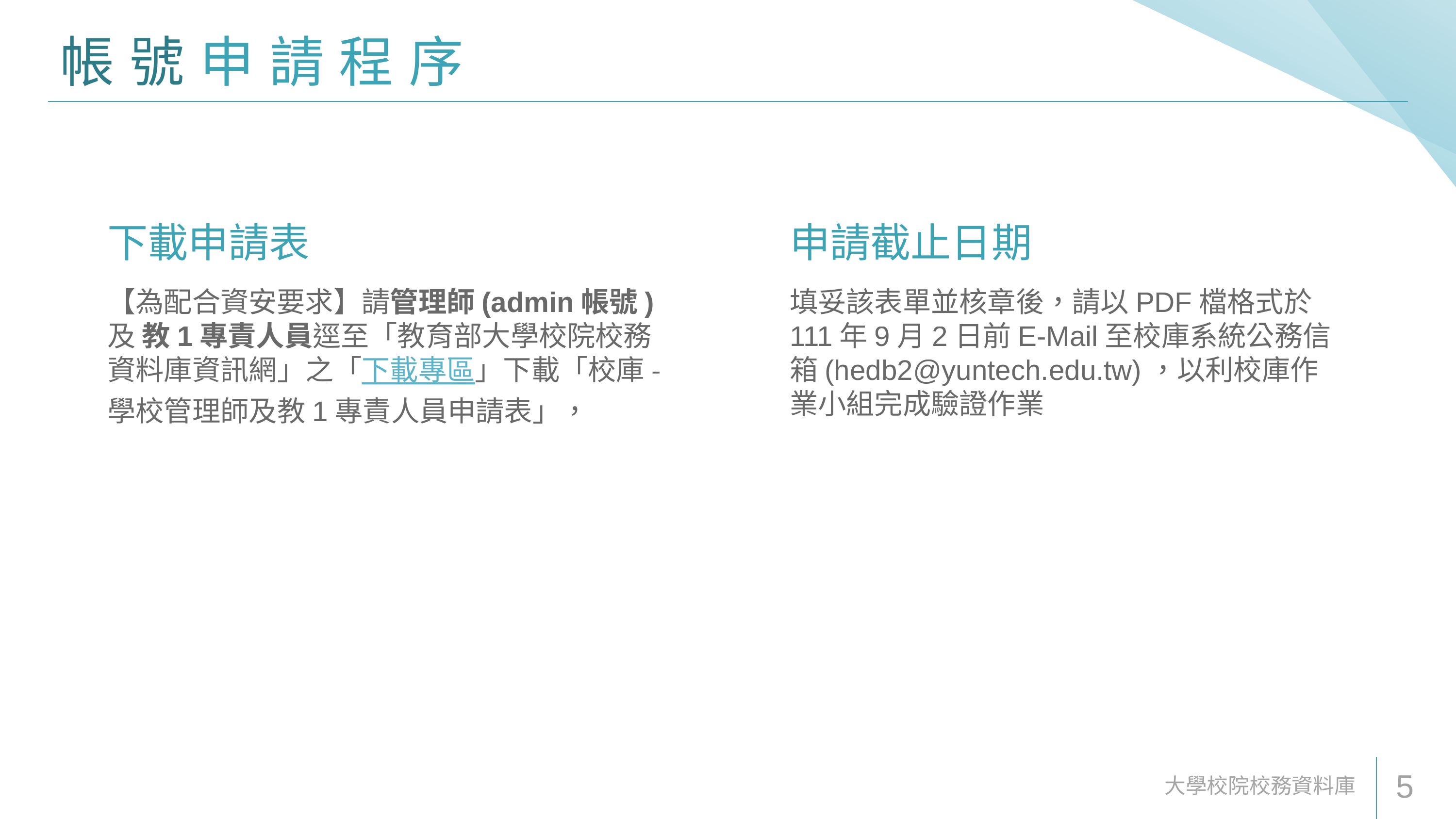

# 帳號申請程序

下載申請表
申請截止日期
【為配合資安要求】請管理師(admin帳號)及 教1專責人員逕至「教育部大學校院校務資料庫資訊網」之「下載專區」下載「校庫-學校管理師及教1專責人員申請表」，
填妥該表單並核章後，請以PDF檔格式於111年9月2日前E-Mail至校庫系統公務信箱(hedb2@yuntech.edu.tw)，以利校庫作業小組完成驗證作業
大學校院校務資料庫
5